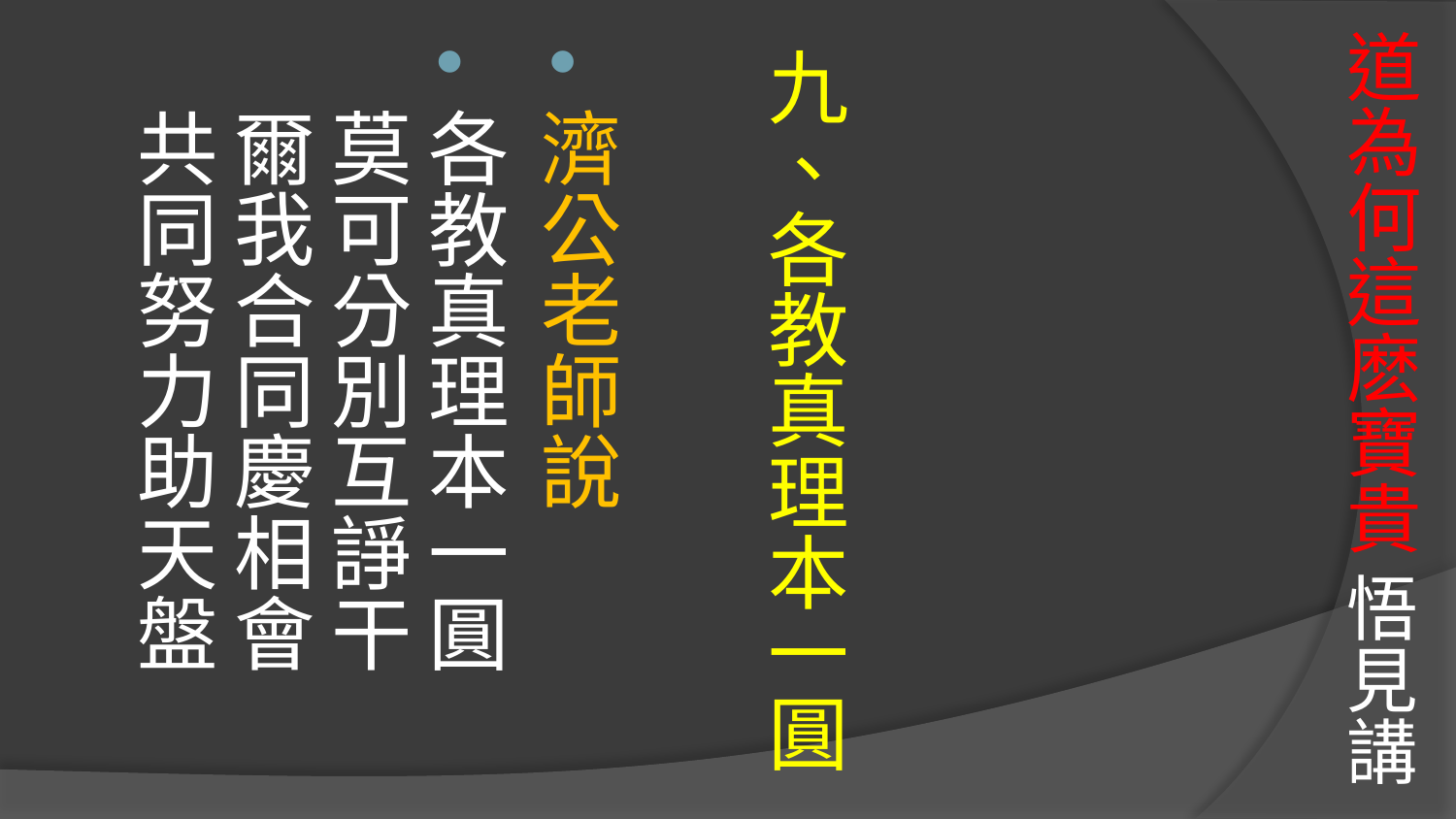

# 道為何這麽寶貴 悟見講
九、各教真理本一圓

濟公老師說
各教真理本一圓 
莫可分別互諍干 
爾我合同慶相會 
共同努力助天盤